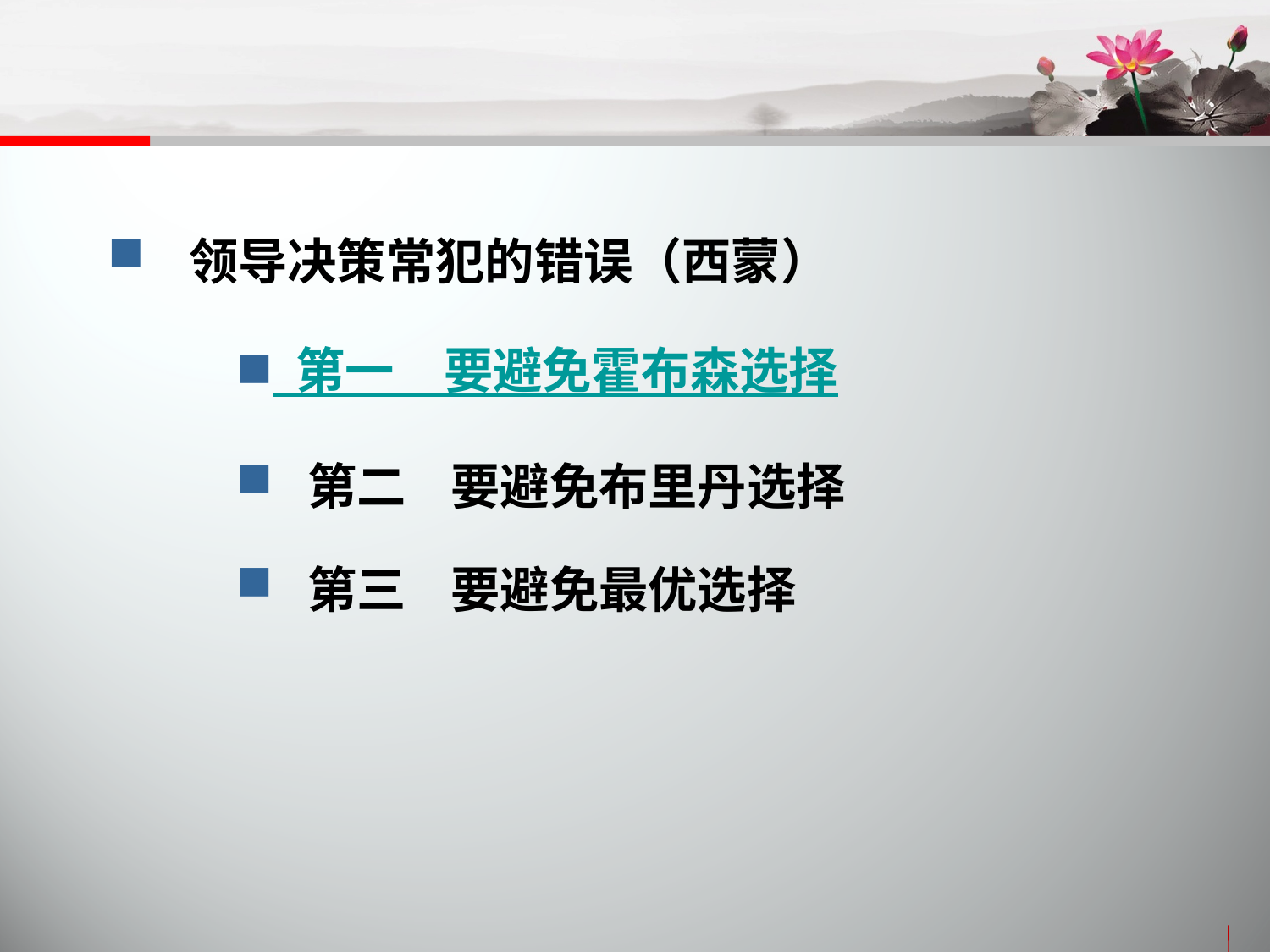

领导决策常犯的错误（西蒙）
  第一　要避免霍布森选择
  第二    要避免布里丹选择
  第三    要避免最优选择